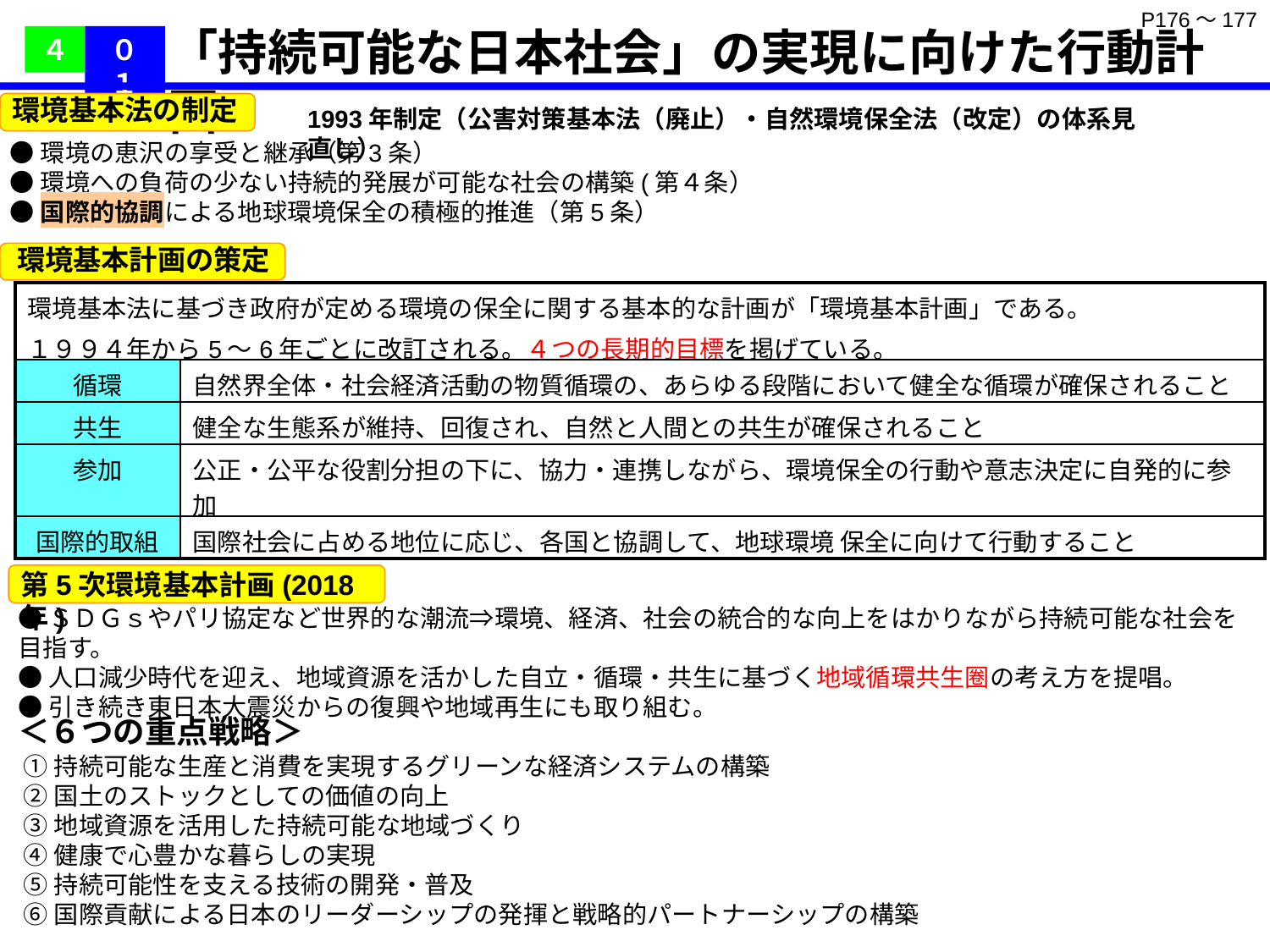

P176～177
「持続可能な日本社会」の実現に向けた行動計画
４
０１

環境基本法の制定

1993年制定（公害対策基本法（廃止）・自然環境保全法（改定）の体系見直し）
●環境の恵沢の享受と継承（第3条）
●環境への負荷の少ない持続的発展が可能な社会の構築(第４条）
●国際的協調による地球環境保全の積極的推進（第5条）
環境基本計画の策定

| 環境基本法に基づき政府が定める環境の保全に関する基本的な計画が「環境基本計画」である。 １９９４年から5～6年ごとに改訂される。４つの長期的目標を掲げている。 |  |
| --- | --- |
| 循環 | 自然界全体・社会経済活動の物質循環の、あらゆる段階において健全な循環が確保されること |
| 共生 | 健全な生態系が維持、回復され、自然と人間との共生が確保されること |
| 参加 | 公正・公平な役割分担の下に、協力・連携しながら、環境保全の行動や意志決定に自発的に参加 |
| 国際的取組 | 国際社会に占める地位に応じ、各国と協調して、地球環境 保全に向けて行動すること |
第5次環境基本計画(2018年)

●ＳＤＧｓやパリ協定など世界的な潮流⇒環境、経済、社会の統合的な向上をはかりながら持続可能な社会を目指す。
●人口減少時代を迎え、地域資源を活かした自立・循環・共生に基づく地域循環共生圈の考え方を提唱。
●引き続き東日本大震災からの復興や地域再生にも取り組む。
＜６つの重点戦略＞
①持続可能な生産と消費を実現するグリーンな経済システムの構築
②国土のストックとしての価値の向上
③地域資源を活用した持続可能な地域づくり
④健康で心豊かな暮らしの実現
⑤持続可能性を支える技術の開発・普及
⑥国際貢献による日本のリーダーシップの発揮と戦略的パートナーシップの構築